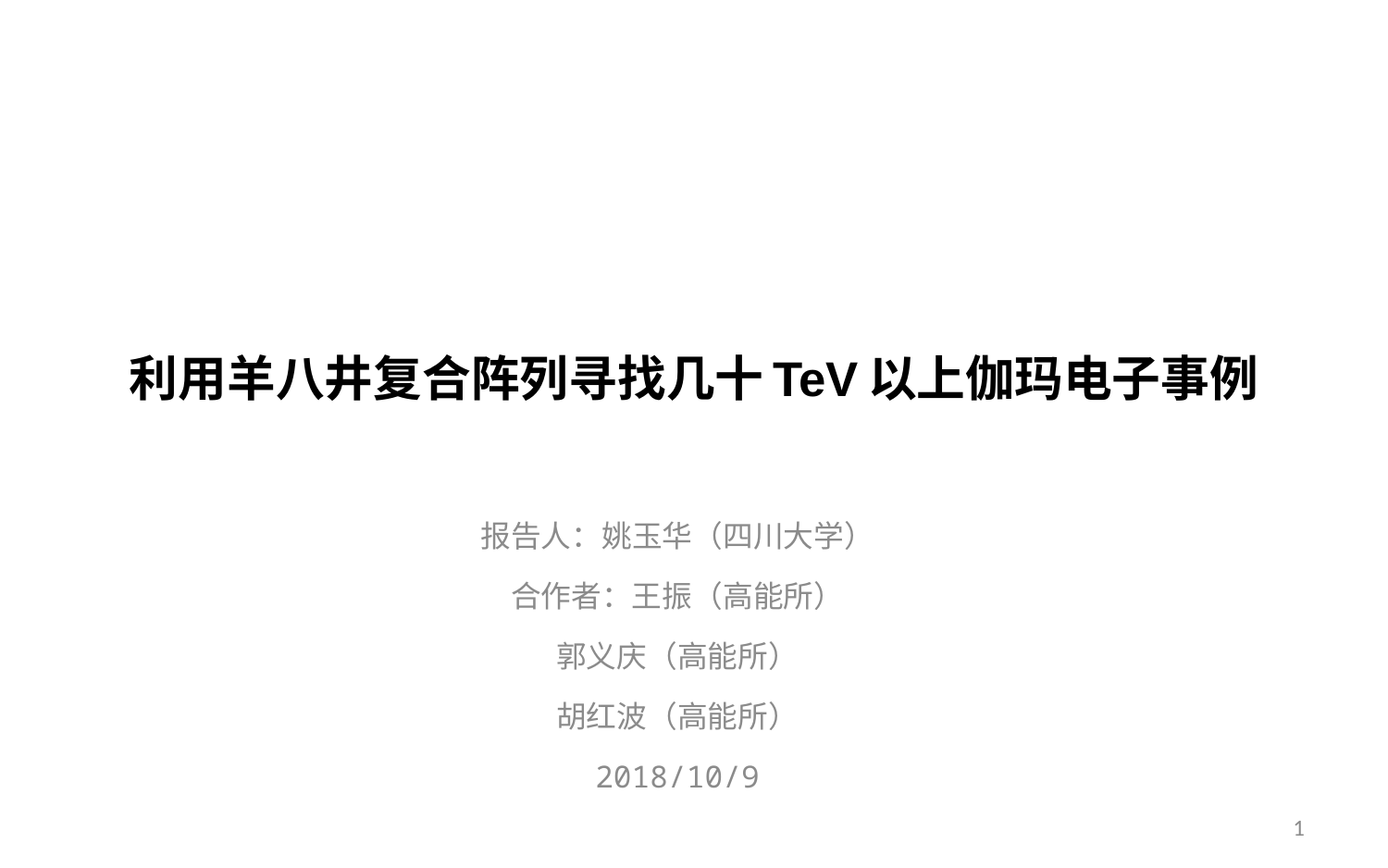

# 利用羊八井复合阵列寻找几十TeV以上伽玛电子事例
报告人：姚玉华（四川大学）
合作者：王振（高能所）
郭义庆（高能所）
胡红波（高能所）
2018/10/9
1